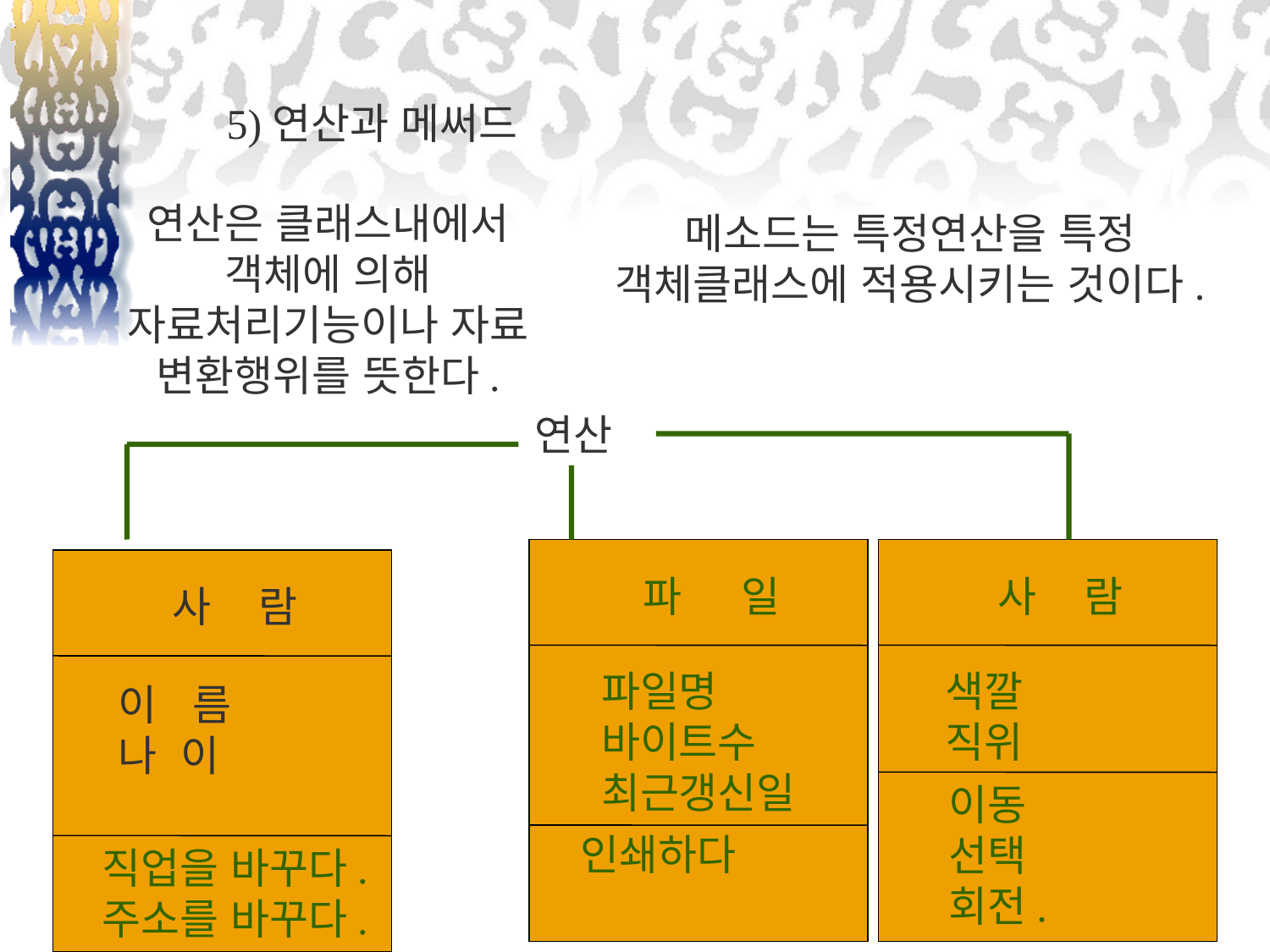

5)연산과 메써드
연산은 클래스내에서 객체에 의해 자료처리기능이나 자료
변환행위를 뜻한다.
메소드는 특정연산을 특정 객체클래스에 적용시키는 것이다.
연산

파일명
바이트수
최근갱신일
인쇄하다

파     일

사    람

색깔
직위

이동
선택
회전.

이   름
나  이

직업을 바꾸다.
주소를 바꾸다.
사    람